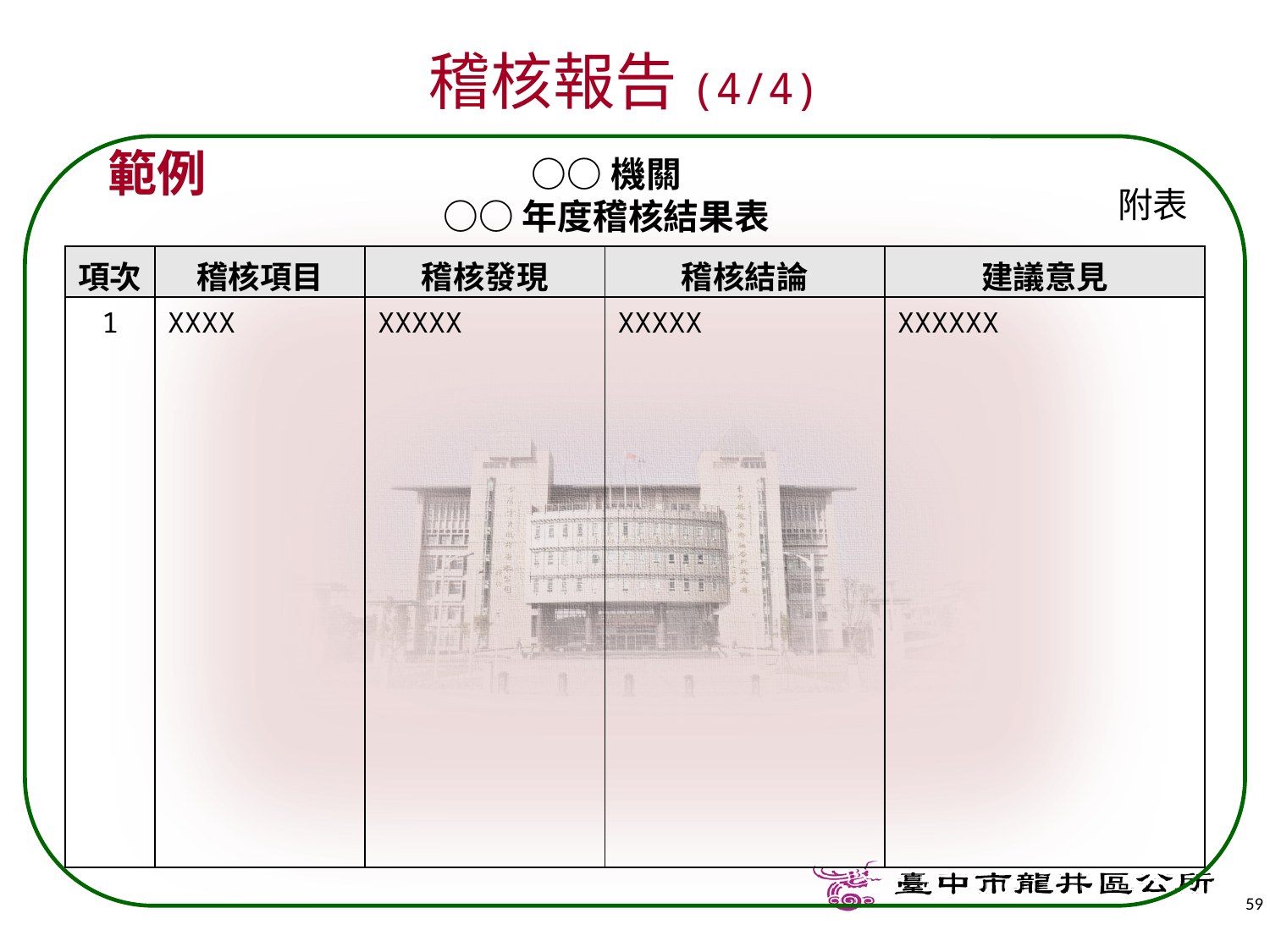

稽核報告(4/4)

範例
○○機關
○○年度稽核結果表

附表
| 項次 | 稽核項目 | 稽核發現 | 稽核結論 | 建議意見 |
| --- | --- | --- | --- | --- |
| 1 | XXXX | XXXXX | XXXXX | XXXXXX |

59